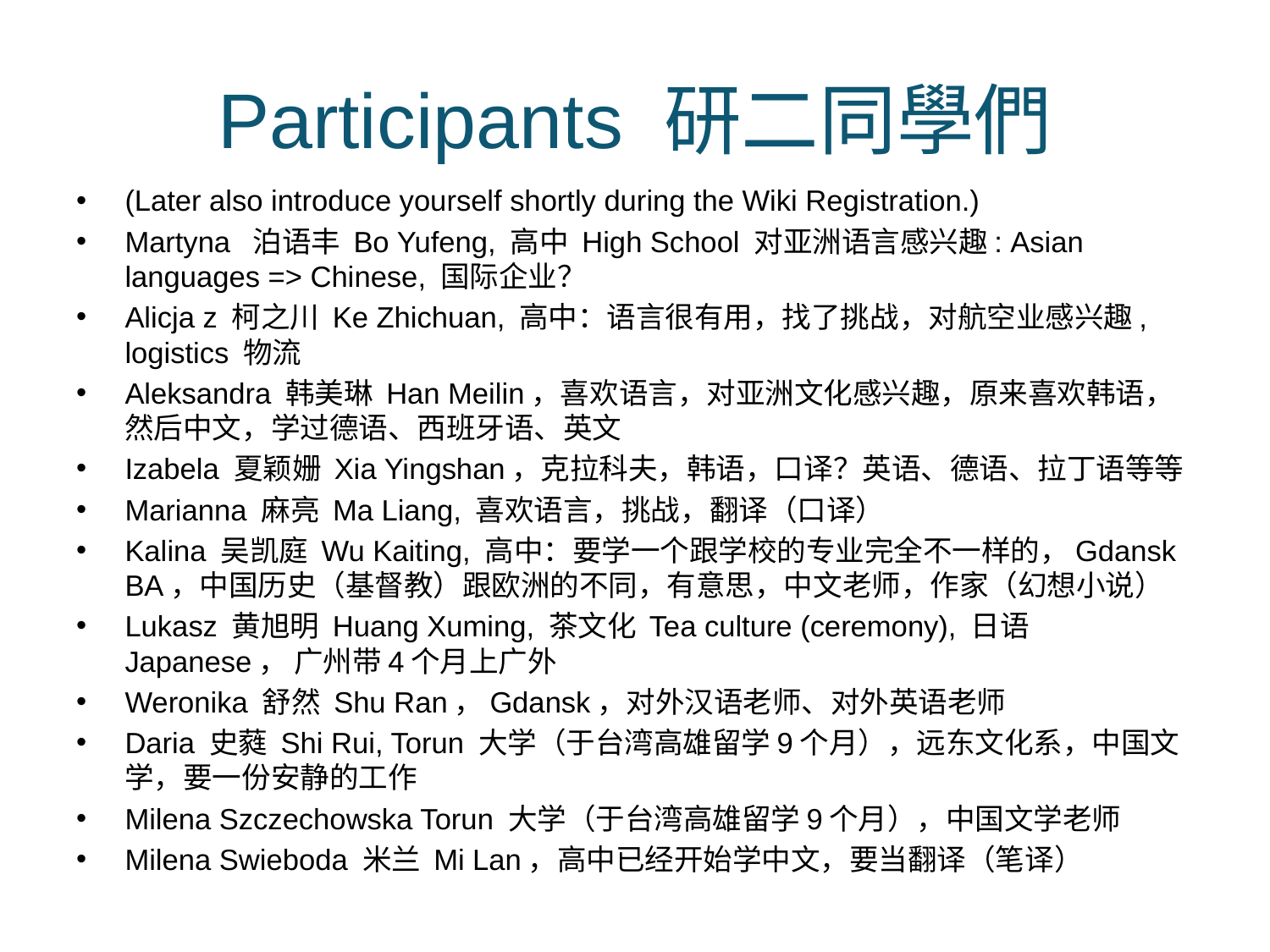

# Participants 研二同學們
(Later also introduce yourself shortly during the Wiki Registration.)
Martyna  泊语丰 Bo Yufeng, 高中 High School 对亚洲语言感兴趣: Asian languages => Chinese, 国际企业？
Alicja z 柯之川 Ke Zhichuan, 高中：语言很有用，找了挑战，对航空业感兴趣, logistics 物流
Aleksandra 韩美琳 Han Meilin，喜欢语言，对亚洲文化感兴趣，原来喜欢韩语，然后中文，学过德语、西班牙语、英文
Izabela 夏颖姗 Xia Yingshan，克拉科夫，韩语，口译？英语、德语、拉丁语等等
Marianna 麻亮 Ma Liang, 喜欢语言，挑战，翻译（口译）
Kalina 吴凯庭 Wu Kaiting, 高中：要学一个跟学校的专业完全不一样的，Gdansk BA，中国历史（基督教）跟欧洲的不同，有意思，中文老师，作家（幻想小说）
Lukasz 黄旭明 Huang Xuming, 茶文化 Tea culture (ceremony), 日语Japanese， 广州带4个月上广外
Weronika 舒然 Shu Ran，Gdansk，对外汉语老师、对外英语老师
Daria 史蕤 Shi Rui, Torun 大学（于台湾高雄留学9个月），远东文化系，中国文学，要一份安静的工作
Milena Szczechowska Torun 大学（于台湾高雄留学9个月），中国文学老师
Milena Swieboda 米兰 Mi Lan，高中已经开始学中文，要当翻译（笔译）